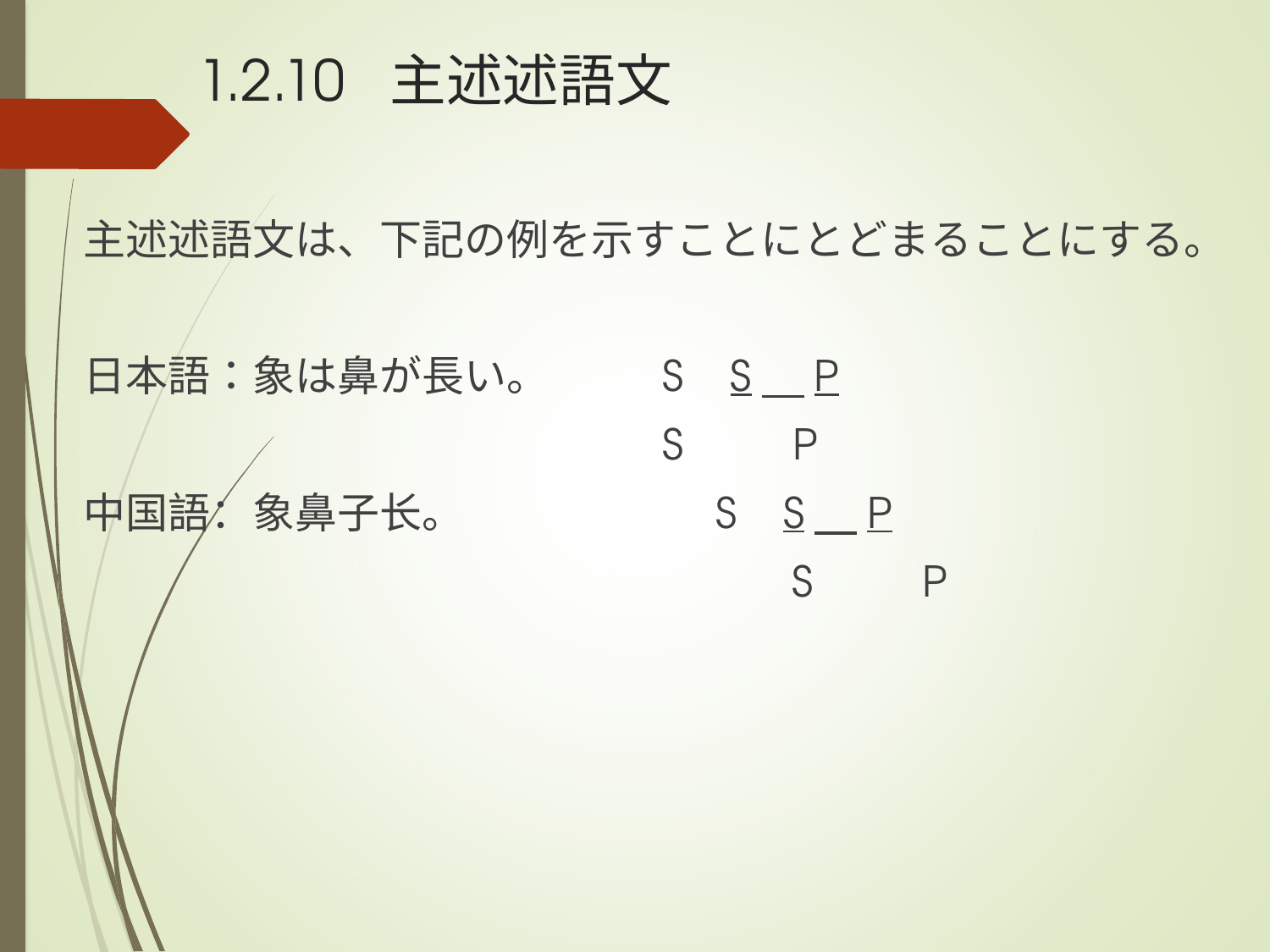

# 1.2.10  主述述語文
主述述語文は、下記の例を示すことにとどまることにする。

日本語：象は鼻が長い。　  　S    S　P
　　　　　　　 　　　　　　 S    　P
中国語：象鼻子长。      　　      　S    S　P
　　 　　　　　　　　　　                   S    　P